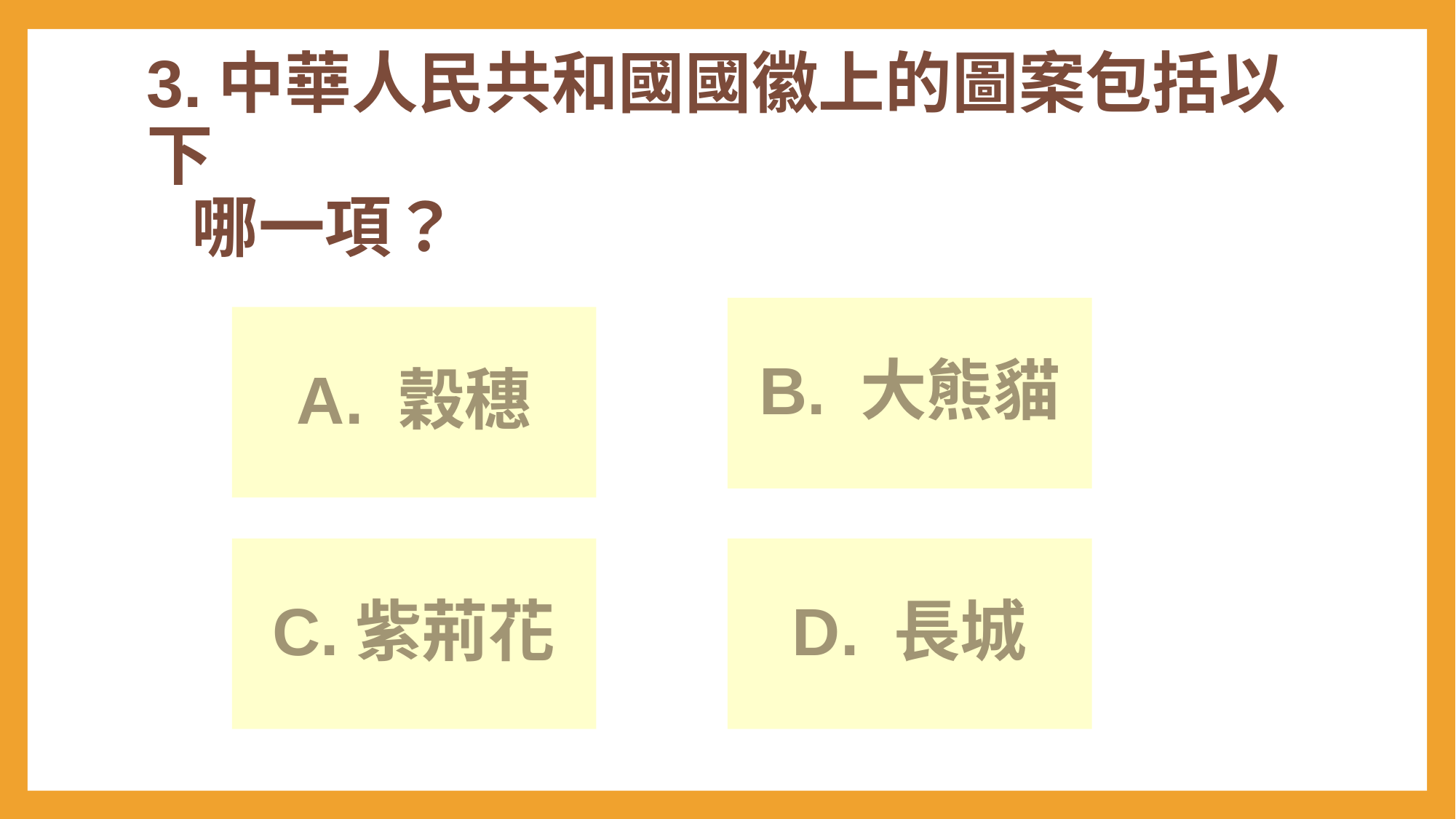

# 3.中華人民共和國國徽上的圖案包括以下 哪一項？
B. 大熊貓
A. 穀穗
C.紫荊花
D. 長城